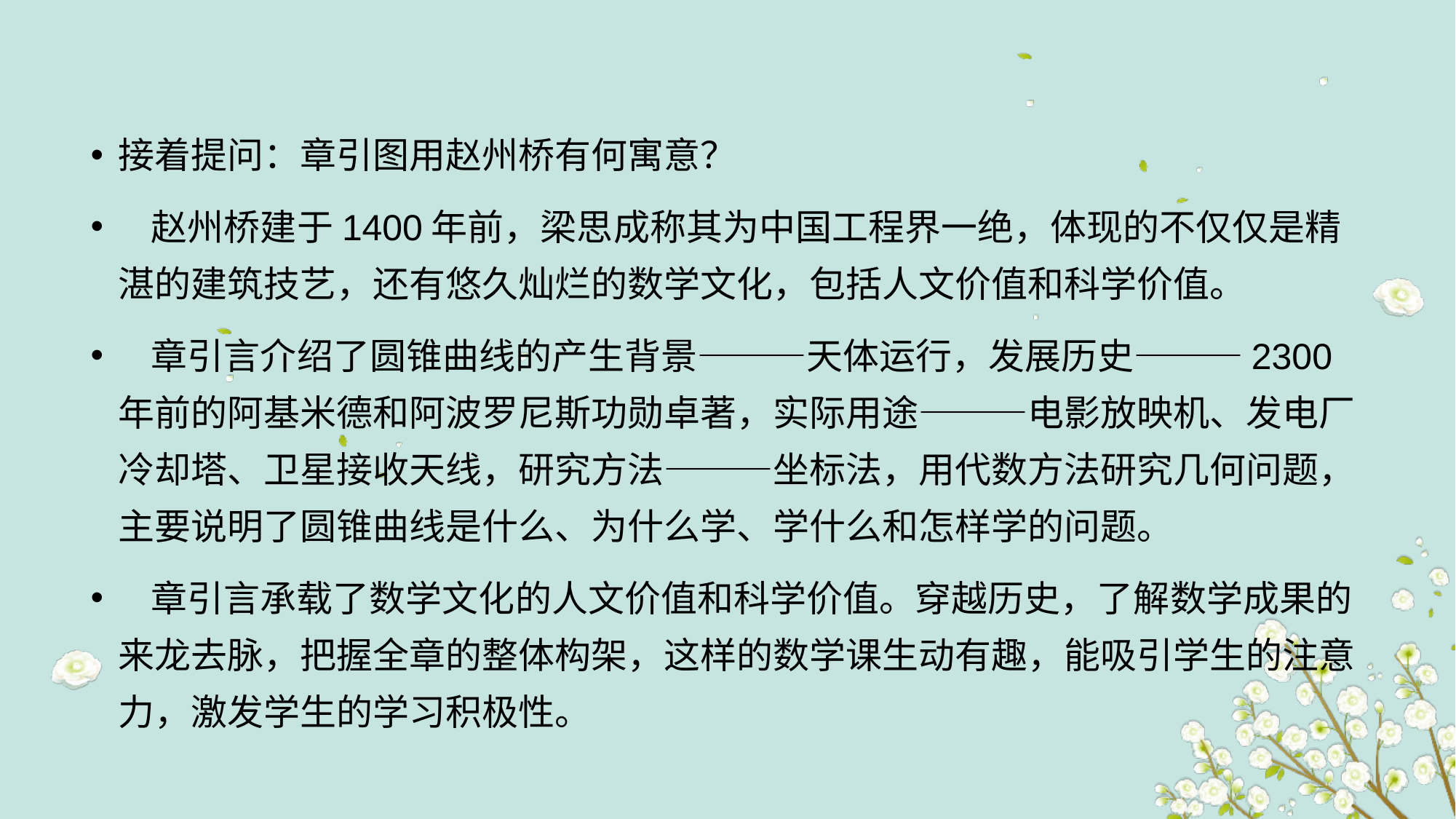

接着提问：章引图用赵州桥有何寓意？
   赵州桥建于1400年前，梁思成称其为中国工程界一绝，体现的不仅仅是精湛的建筑技艺，还有悠久灿烂的数学文化，包括人文价值和科学价值。
   章引言介绍了圆锥曲线的产生背景———天体运行，发展历史———2300年前的阿基米德和阿波罗尼斯功勋卓著，实际用途———电影放映机、发电厂冷却塔、卫星接收天线，研究方法———坐标法，用代数方法研究几何问题，主要说明了圆锥曲线是什么、为什么学、学什么和怎样学的问题。
   章引言承载了数学文化的人文价值和科学价值。穿越历史，了解数学成果的来龙去脉，把握全章的整体构架，这样的数学课生动有趣，能吸引学生的注意力，激发学生的学习积极性。